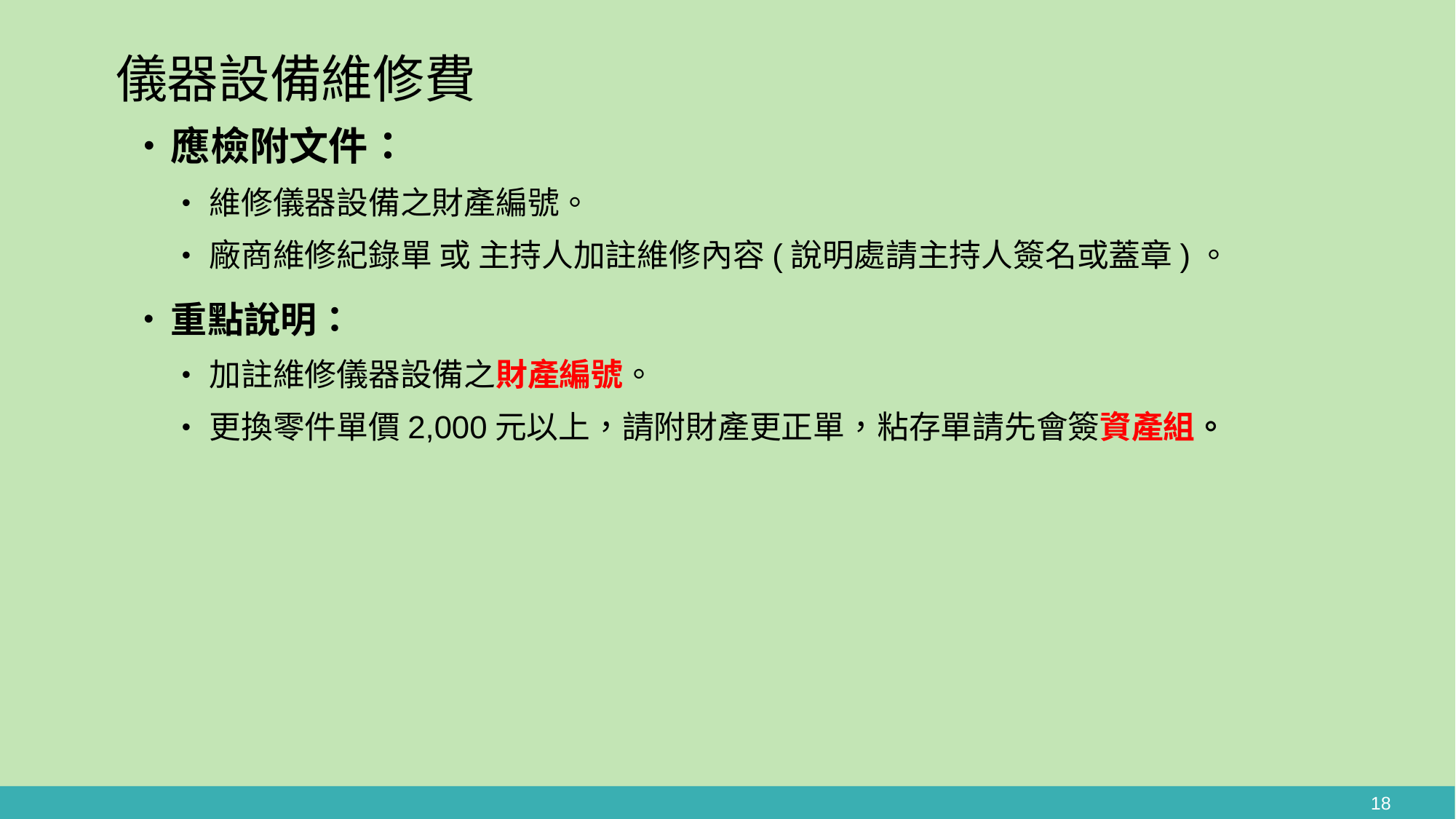

# 儀器設備維修費
應檢附文件：
維修儀器設備之財產編號。
廠商維修紀錄單 或 主持人加註維修內容(說明處請主持人簽名或蓋章)。
重點說明：
加註維修儀器設備之財產編號。
更換零件單價2,000元以上，請附財產更正單，粘存單請先會簽資產組。
18